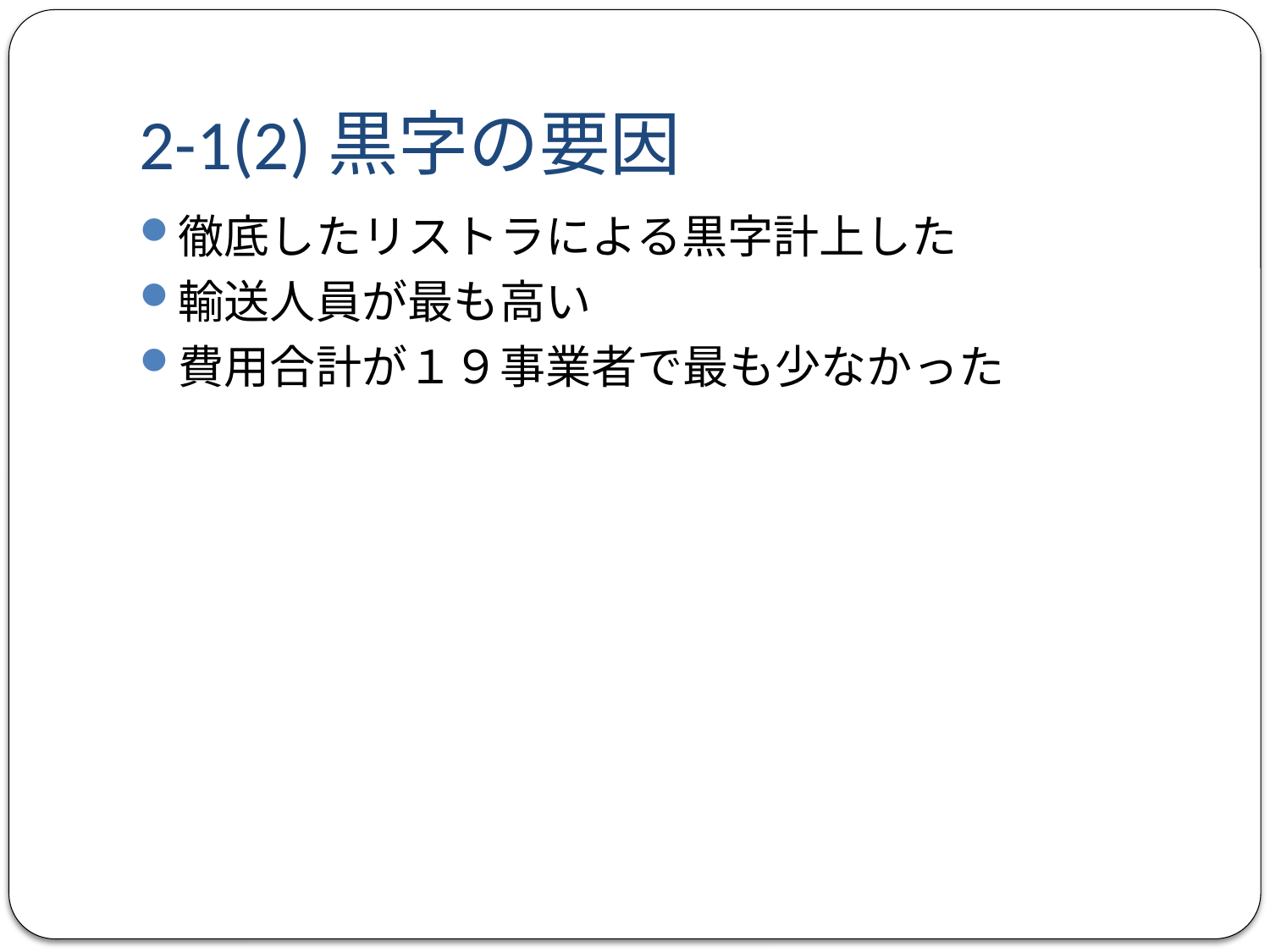

# 2-1(2)黒字の要因
徹底したリストラによる黒字計上した
輸送人員が最も高い
費用合計が１９事業者で最も少なかった